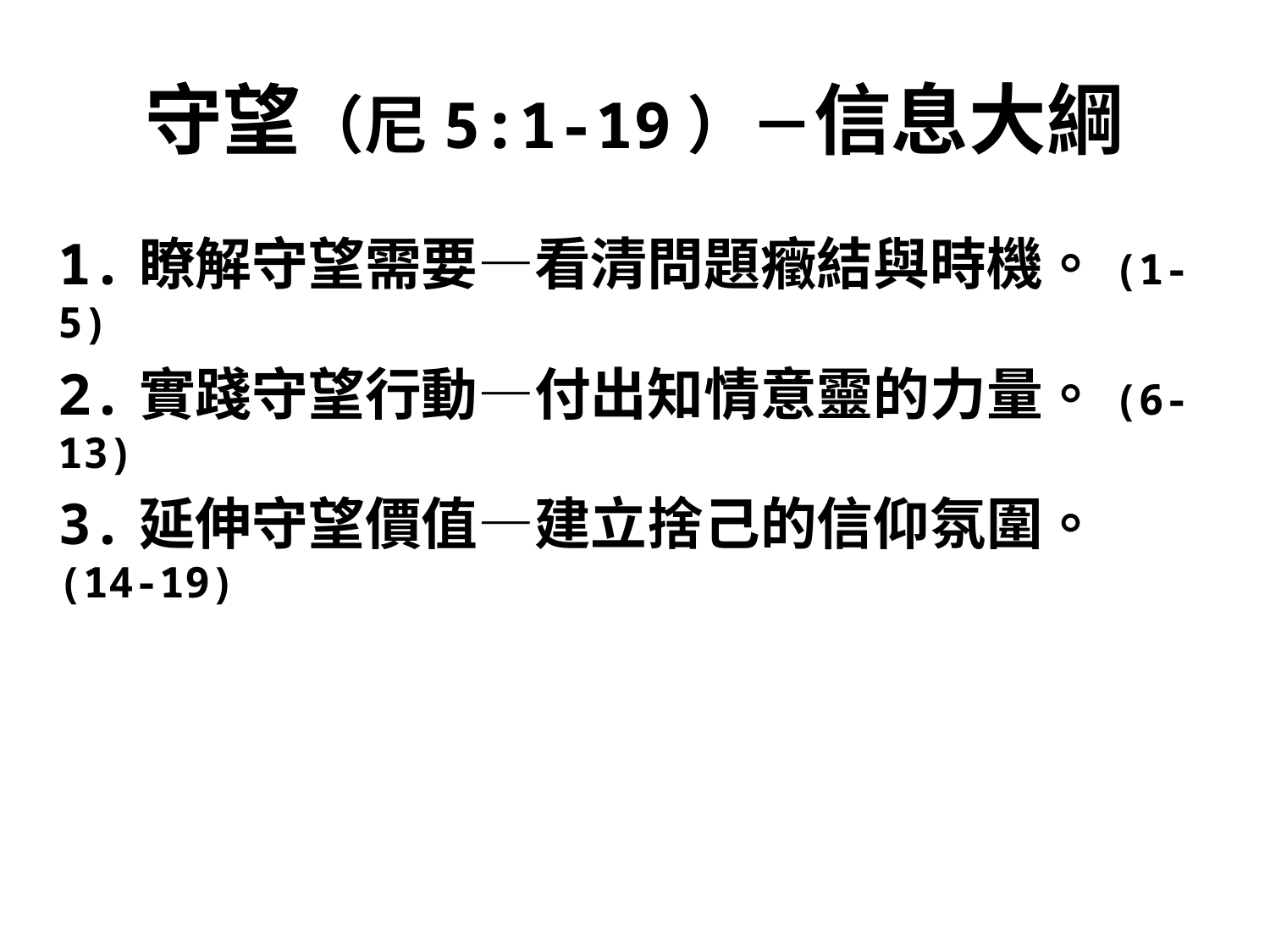

# 守望（尼5:1-19）－信息大綱
1.瞭解守望需要—看清問題癥結與時機。(1-5)
2.實踐守望行動—付出知情意靈的力量。(6-13)
3.延伸守望價值—建立捨己的信仰氛圍。(14-19)